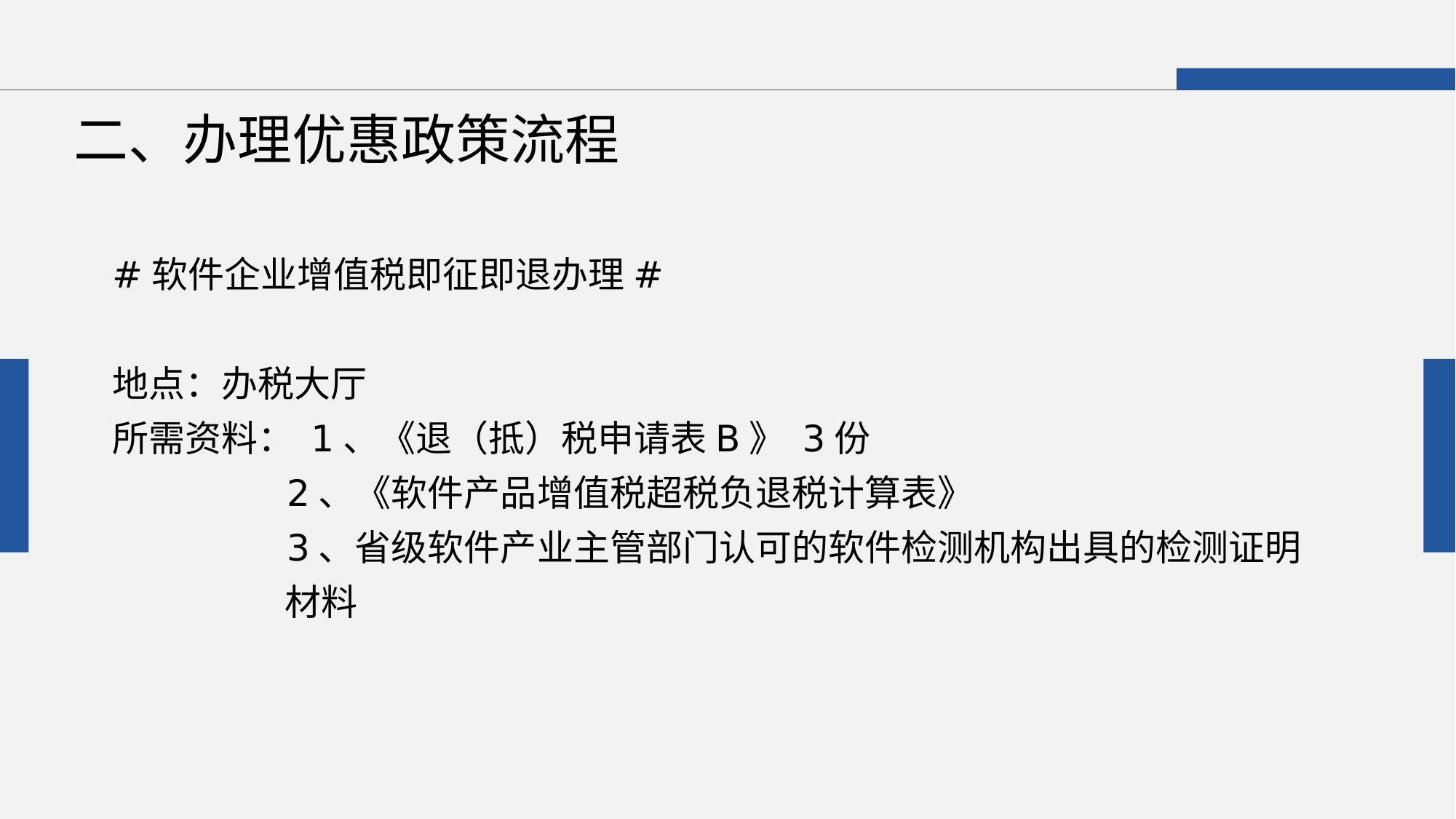

二、办理优惠政策流程
#软件企业增值税即征即退办理#

地点：办税大厅
所需资料： 1、《退（抵）税申请表B》 3份
               2、《软件产品增值税超税负退税计算表》
               3、省级软件产业主管部门认可的软件检测机构出具的检测证明
                    材料